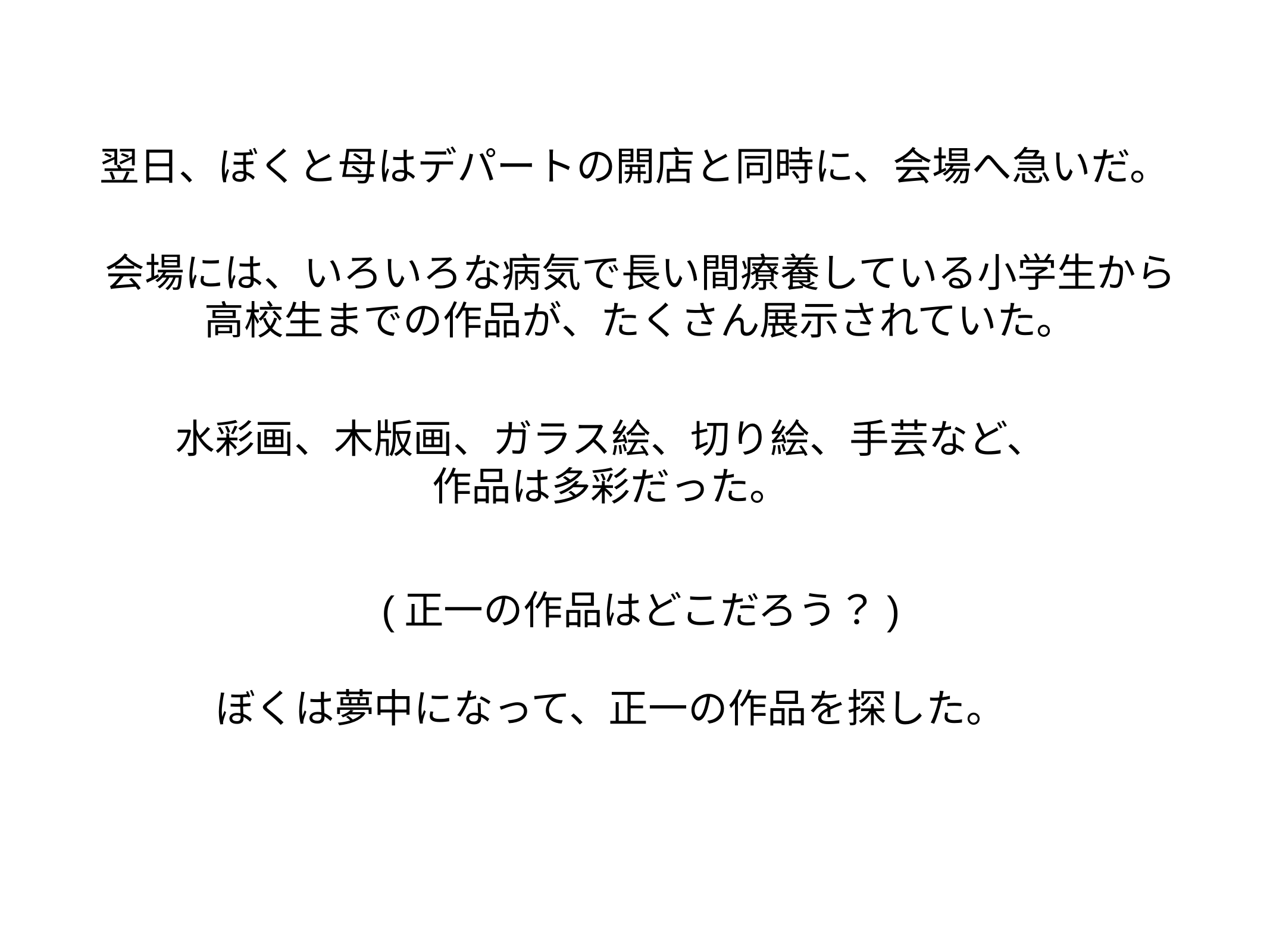

翌日、ぼくと母はデパートの開店と同時に、会場へ急いだ。
会場には、いろいろな病気で長い間療養している小学生から高校生までの作品が、たくさん展示されていた。
水彩画、木版画、ガラス絵、切り絵、手芸など、
作品は多彩だった。
(正一の作品はどこだろう？)
ぼくは夢中になって、正一の作品を探した。